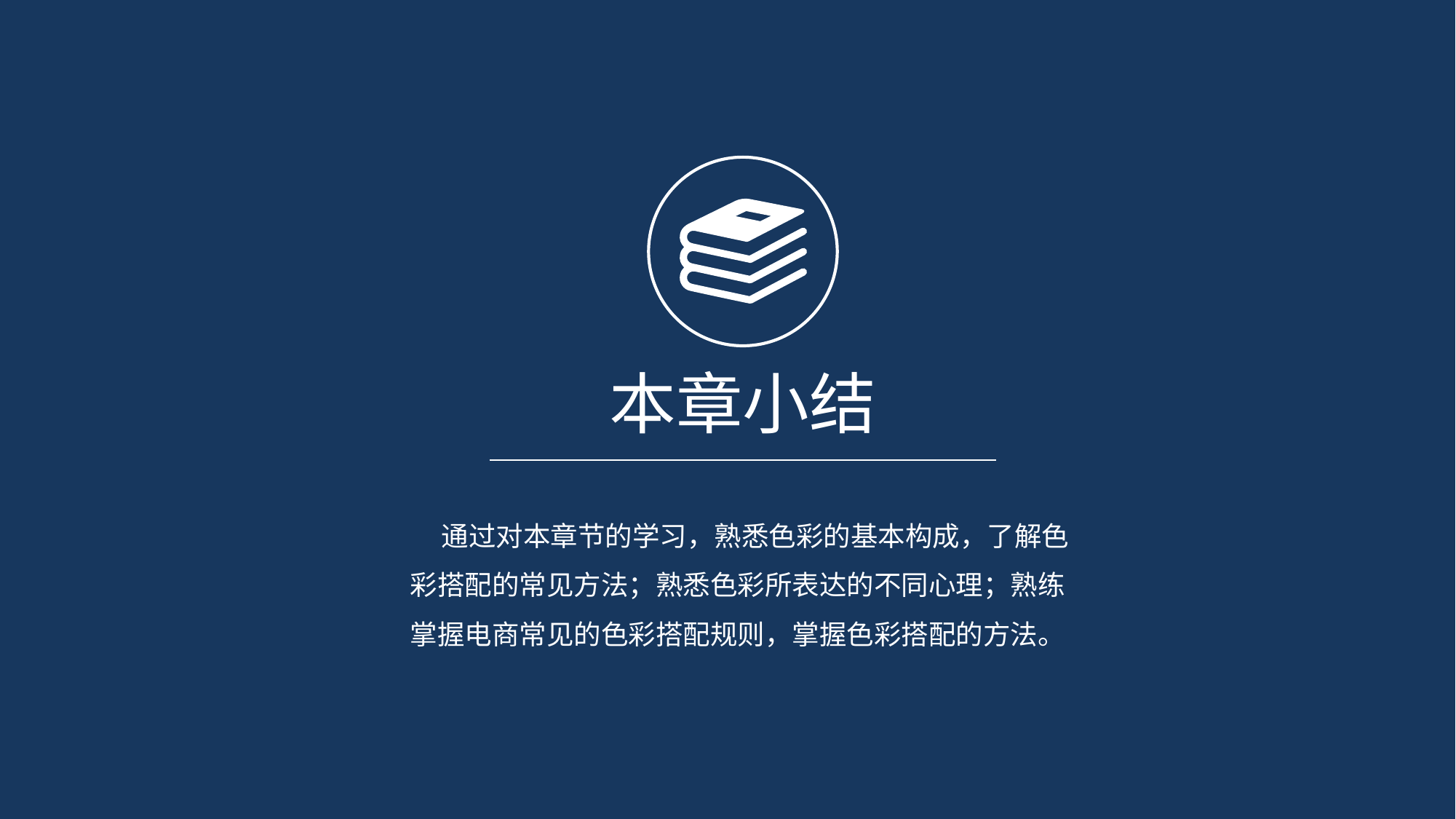

本章小结
    通过对本章节的学习，熟悉色彩的基本构成，了解色彩搭配的常见方法；熟悉色彩所表达的不同心理；熟练掌握电商常见的色彩搭配规则，掌握色彩搭配的方法。